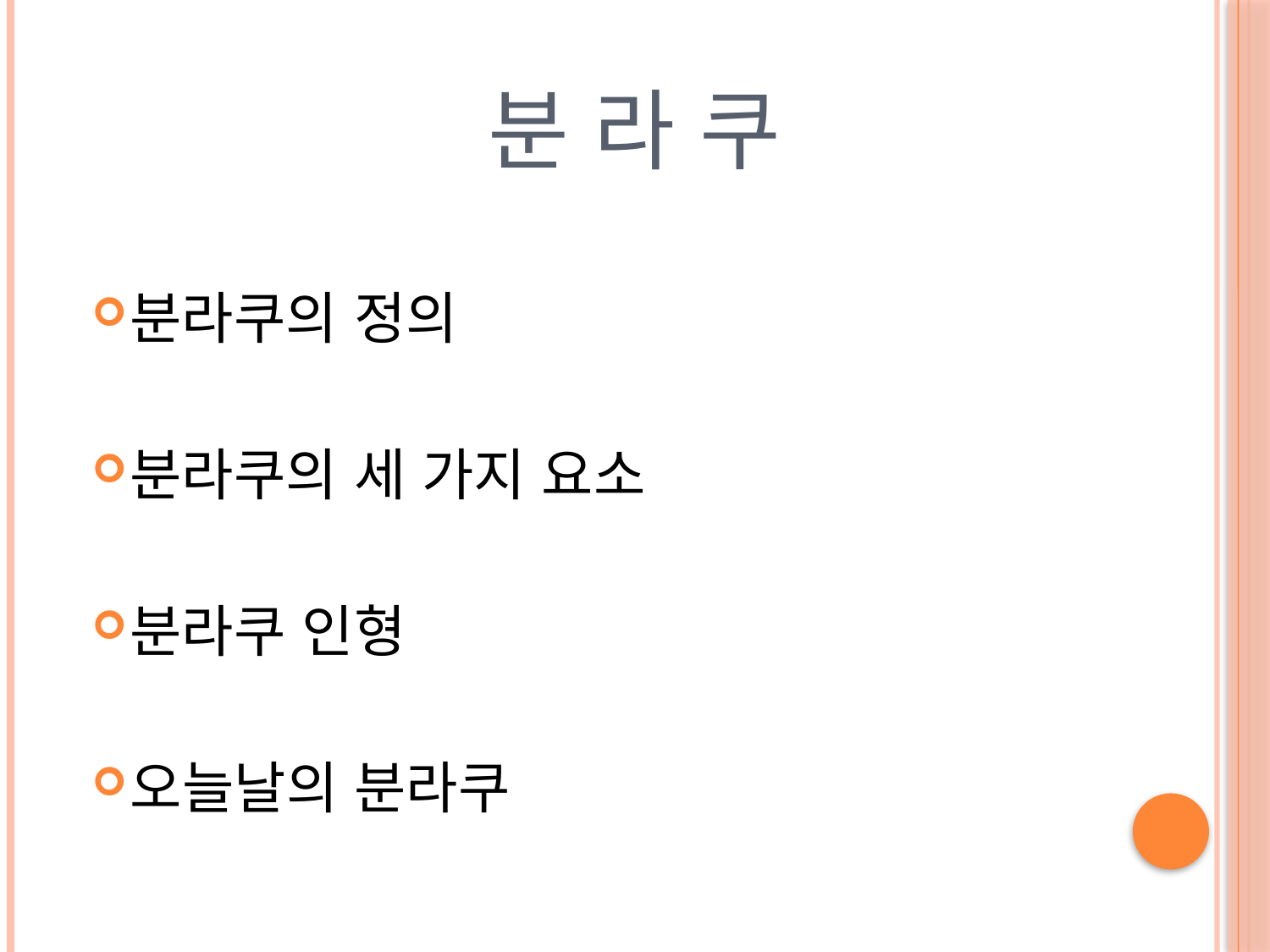

# 분 라 쿠

분라쿠의 정의

분라쿠의 세 가지 요소

분라쿠 인형

오늘날의 분라쿠